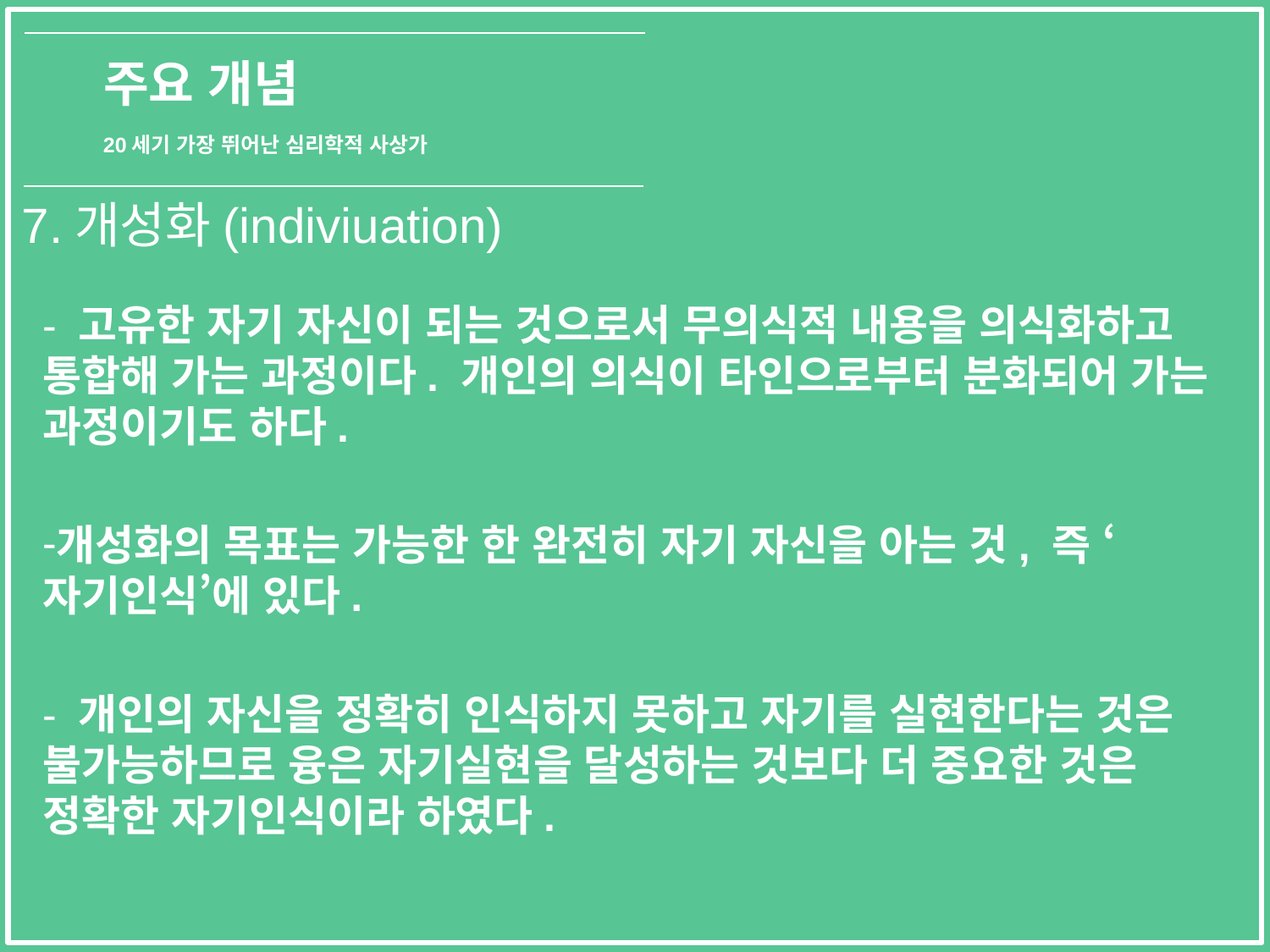

주요 개념
20세기 가장 뛰어난 심리학적 사상가
7.개성화(indiviuation)

- 고유한 자기 자신이 되는 것으로서 무의식적 내용을 의식화하고 통합해 가는 과정이다. 개인의 의식이 타인으로부터 분화되어 가는 과정이기도 하다.

개성화의 목표는 가능한 한 완전히 자기 자신을 아는 것, 즉 ‘자기인식’에 있다.

- 개인의 자신을 정확히 인식하지 못하고 자기를 실현한다는 것은 불가능하므로 융은 자기실현을 달성하는 것보다 더 중요한 것은 정확한 자기인식이라 하였다.